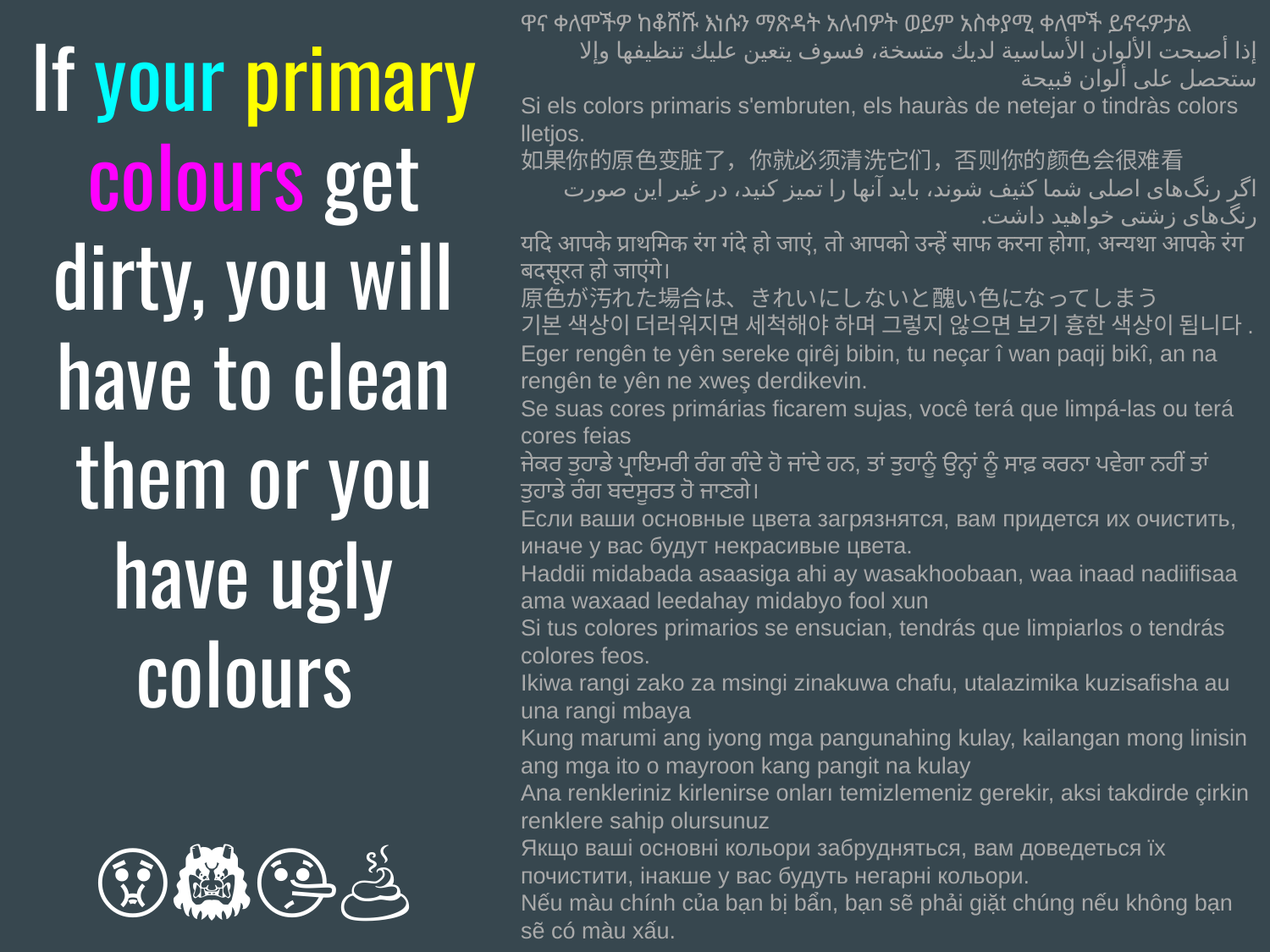

If your primary colours get dirty, you will have to clean them or you have ugly colours

🤢👹🤥💩
ዋና ቀለሞችዎ ከቆሸሹ እነሱን ማጽዳት አለብዎት ወይም አስቀያሚ ቀለሞች ይኖሩዎታል
إذا أصبحت الألوان الأساسية لديك متسخة، فسوف يتعين عليك تنظيفها وإلا ستحصل على ألوان قبيحة
Si els colors primaris s'embruten, els hauràs de netejar o tindràs colors lletjos.
如果你的原色变脏了，你就必须清洗它们，否则你的颜色会很难看
اگر رنگ‌های اصلی شما کثیف شوند، باید آنها را تمیز کنید، در غیر این صورت رنگ‌های زشتی خواهید داشت.
यदि आपके प्राथमिक रंग गंदे हो जाएं, तो आपको उन्हें साफ करना होगा, अन्यथा आपके रंग बदसूरत हो जाएंगे।
原色が汚れた場合は、きれいにしないと醜い色になってしまう
기본 색상이 더러워지면 세척해야 하며 그렇지 않으면 보기 흉한 색상이 됩니다.
Eger rengên te yên sereke qirêj bibin, tu neçar î wan paqij bikî, an na rengên te yên ne xweş derdikevin.
Se suas cores primárias ficarem sujas, você terá que limpá-las ou terá cores feias
ਜੇਕਰ ਤੁਹਾਡੇ ਪ੍ਰਾਇਮਰੀ ਰੰਗ ਗੰਦੇ ਹੋ ਜਾਂਦੇ ਹਨ, ਤਾਂ ਤੁਹਾਨੂੰ ਉਨ੍ਹਾਂ ਨੂੰ ਸਾਫ਼ ਕਰਨਾ ਪਵੇਗਾ ਨਹੀਂ ਤਾਂ ਤੁਹਾਡੇ ਰੰਗ ਬਦਸੂਰਤ ਹੋ ਜਾਣਗੇ।
Если ваши основные цвета загрязнятся, вам придется их очистить, иначе у вас будут некрасивые цвета.
Haddii midabada asaasiga ahi ay wasakhoobaan, waa inaad nadiifisaa ama waxaad leedahay midabyo fool xun
Si tus colores primarios se ensucian, tendrás que limpiarlos o tendrás colores feos.
Ikiwa rangi zako za msingi zinakuwa chafu, utalazimika kuzisafisha au una rangi mbaya
Kung marumi ang iyong mga pangunahing kulay, kailangan mong linisin ang mga ito o mayroon kang pangit na kulay
Ana renkleriniz kirlenirse onları temizlemeniz gerekir, aksi takdirde çirkin renklere sahip olursunuz
Якщо ваші основні кольори забрудняться, вам доведеться їх почистити, інакше у вас будуть негарні кольори.
Nếu màu chính của bạn bị bẩn, bạn sẽ phải giặt chúng nếu không bạn sẽ có màu xấu.